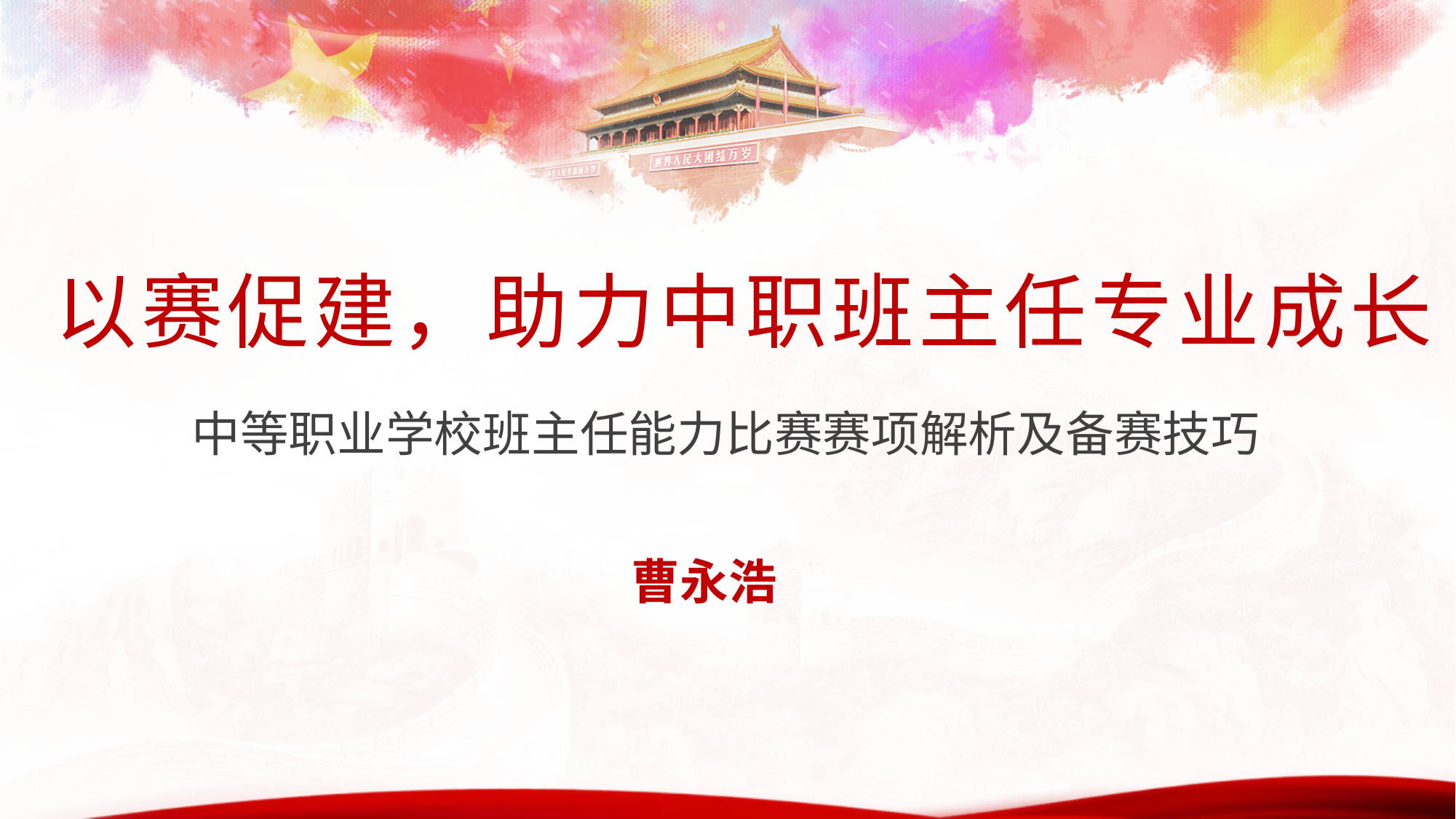

# 以赛促建，助力中职班主任专业成长
中等职业学校班主任能力比赛赛项解析及备赛技巧

曹永浩